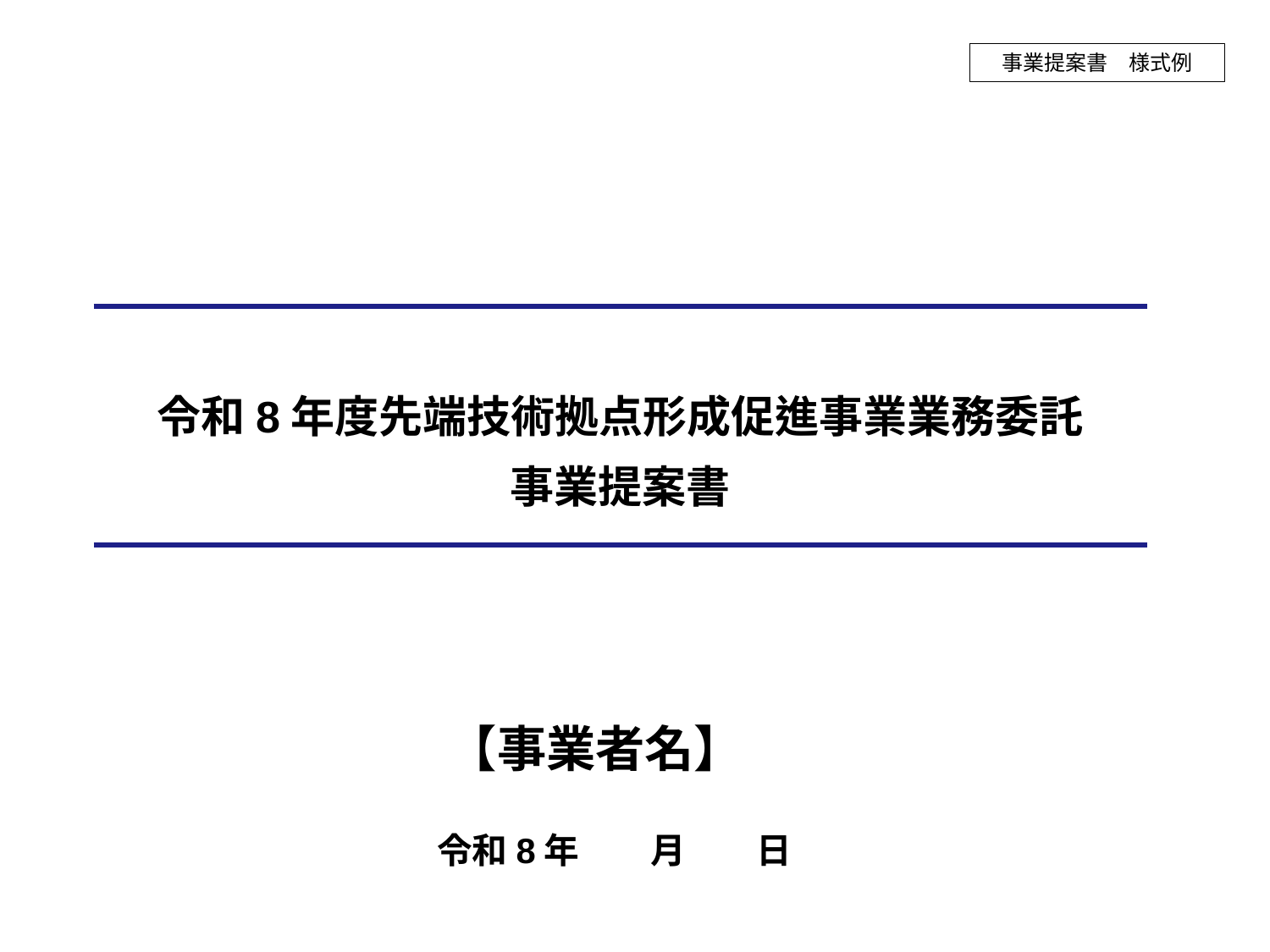

事業提案書　様式例
令和8年度先端技術拠点形成促進事業業務委託
事業提案書

# 【事業者名】
令和8年　　月　　日